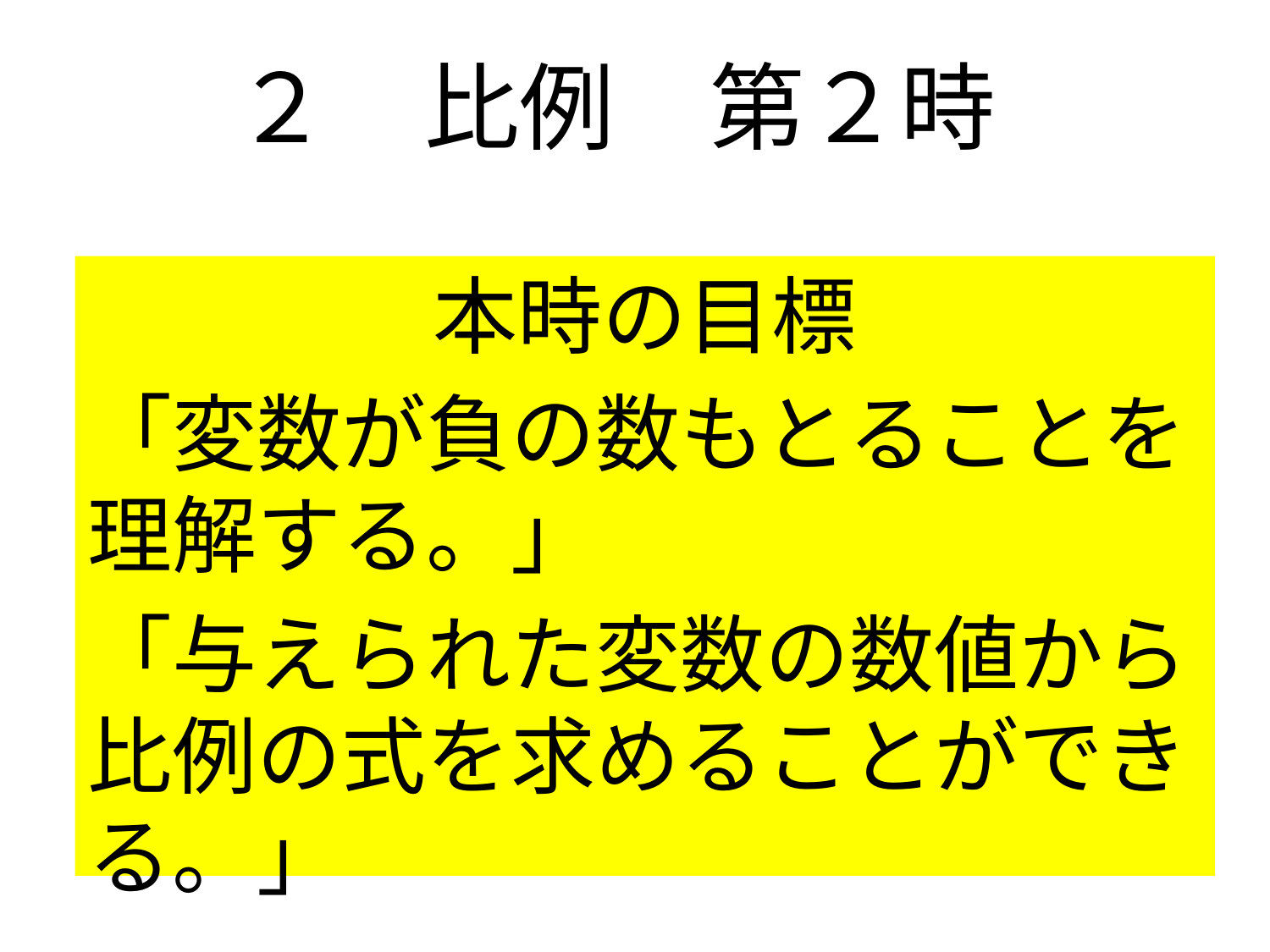

# ２　比例　第２時
本時の目標
「変数が負の数もとることを理解する。」
「与えられた変数の数値から比例の式を求めることができる。」